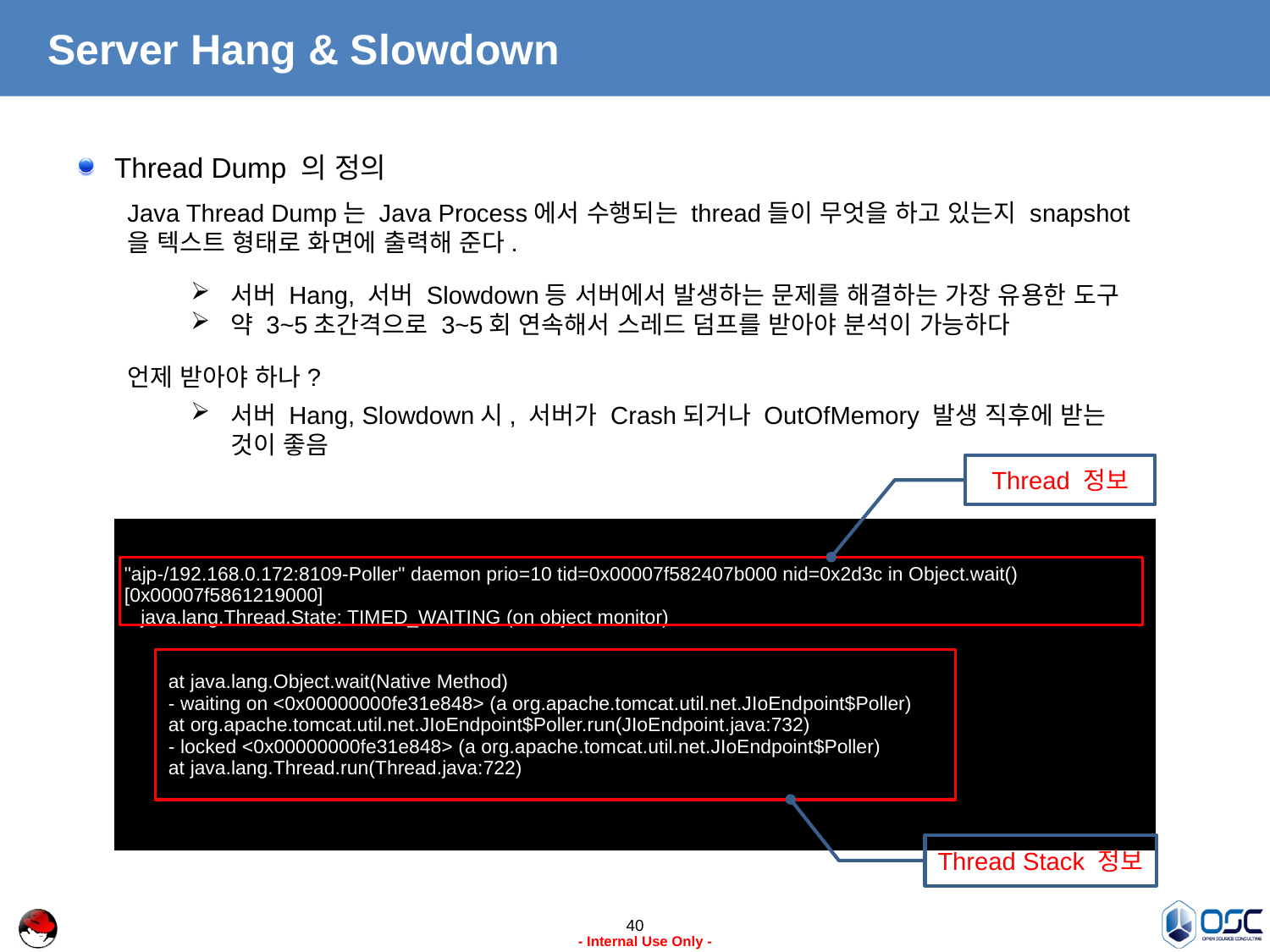

# Server Hang & Slowdown
Thread Dump 의 정의
Java Thread Dump는 Java Process에서 수행되는 thread들이 무엇을 하고 있는지 snapshot을 텍스트 형태로 화면에 출력해 준다.

서버 Hang, 서버 Slowdown등 서버에서 발생하는 문제를 해결하는 가장 유용한 도구
약 3~5초간격으로 3~5회 연속해서 스레드 덤프를 받아야 분석이 가능하다

언제 받아야 하나?

서버 Hang, Slowdown시, 서버가 Crash되거나 OutOfMemory 발생 직후에 받는 것이 좋음
Thread 정보
| "ajp-/192.168.0.172:8109-Poller" daemon prio=10 tid=0x00007f582407b000 nid=0x2d3c in Object.wait() [0x00007f5861219000] java.lang.Thread.State: TIMED\_WAITING (on object monitor) at java.lang.Object.wait(Native Method) - waiting on <0x00000000fe31e848> (a org.apache.tomcat.util.net.JIoEndpoint$Poller) at org.apache.tomcat.util.net.JIoEndpoint$Poller.run(JIoEndpoint.java:732) - locked <0x00000000fe31e848> (a org.apache.tomcat.util.net.JIoEndpoint$Poller) at java.lang.Thread.run(Thread.java:722) |
| --- |

Thread Stack 정보